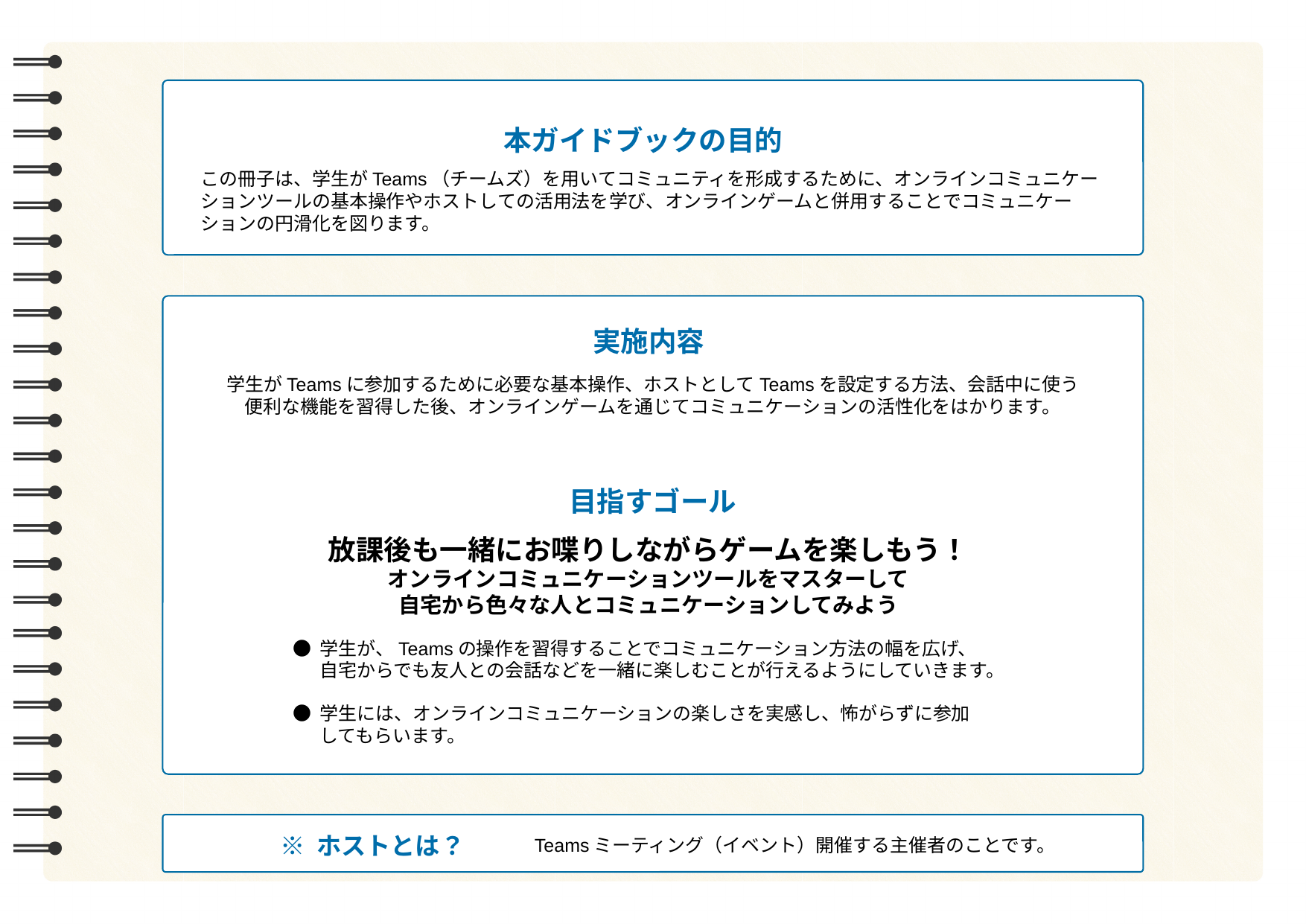

本ガイドブックの目的
この冊子は、学生がTeams（チームズ）を用いてコミュニティを形成するために、オンラインコミュニケーションツールの基本操作やホストしての活用法を学び、オンラインゲームと併用することでコミュニケーションの円滑化を図ります。

実施内容
学生がTeamsに参加するために必要な基本操作、ホストとしてTeamsを設定する方法、会話中に使う
便利な機能を習得した後、オンラインゲームを通じてコミュニケーションの活性化をはかります。
目指すゴール
放課後も一緒にお喋りしながらゲームを楽しもう！
オンラインコミュニケーションツールをマスターして
自宅から色々な人とコミュニケーションしてみよう
● 学生が、Teamsの操作を習得することでコミュニケーション方法の幅を広げ、
 　自宅からでも友人との会話などを一緒に楽しむことが行えるようにしていきます。
● 学生には、オンラインコミュニケーションの楽しさを実感し、怖がらずに参加
 　してもらいます。

※ ホストとは？
Teamsミーティング（イベント）開催する主催者のことです。